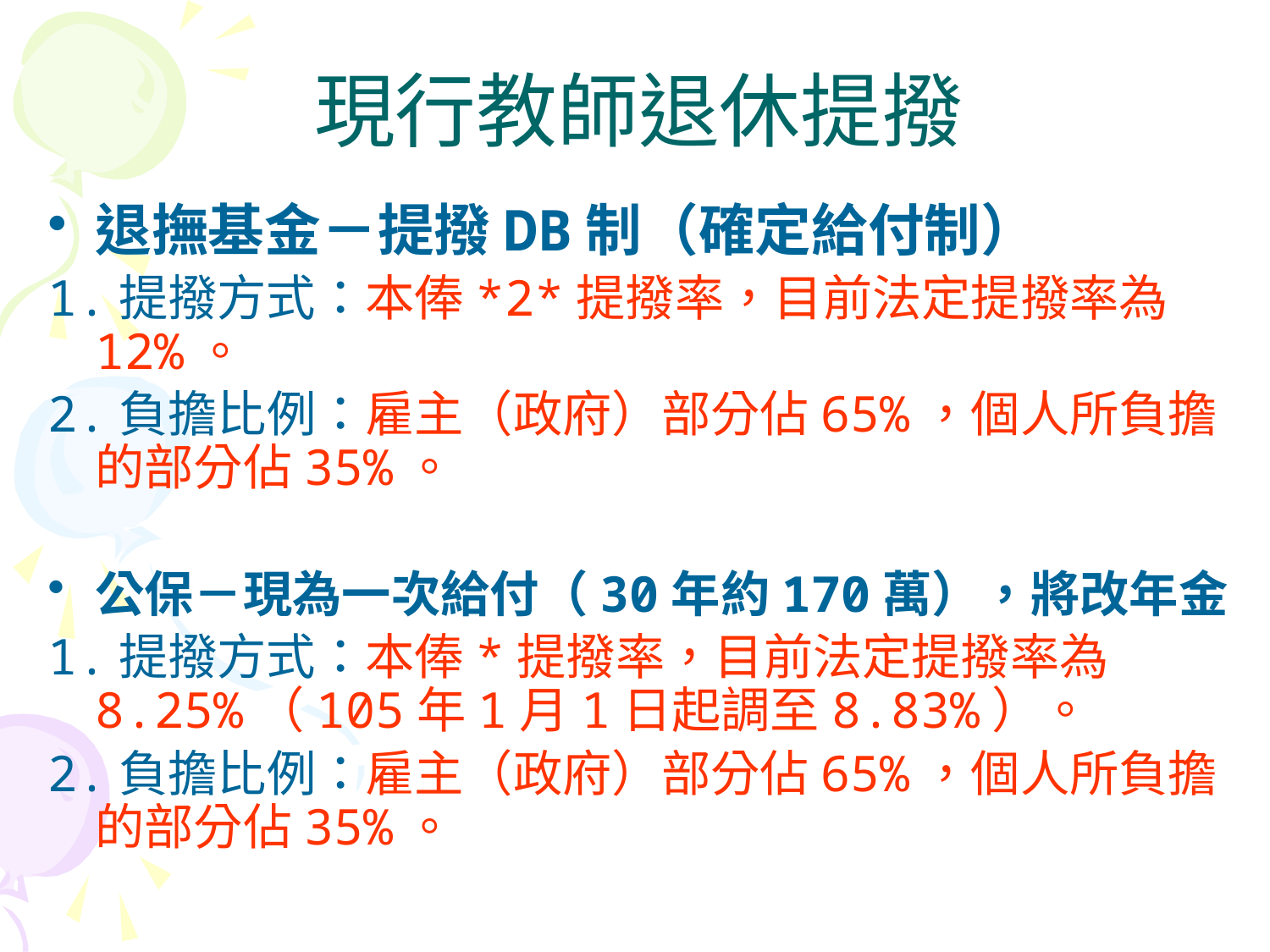

現行教師退休提撥
退撫基金－提撥DB制（確定給付制）
1.提撥方式：本俸*2*提撥率，目前法定提撥率為12%。
2.負擔比例：雇主（政府）部分佔65%，個人所負擔的部分佔35%。

公保－現為一次給付（30年約170萬），將改年金
1.提撥方式：本俸*提撥率，目前法定提撥率為8.25%（105年1月1日起調至8.83%）。
2.負擔比例：雇主（政府）部分佔65%，個人所負擔的部分佔35%。